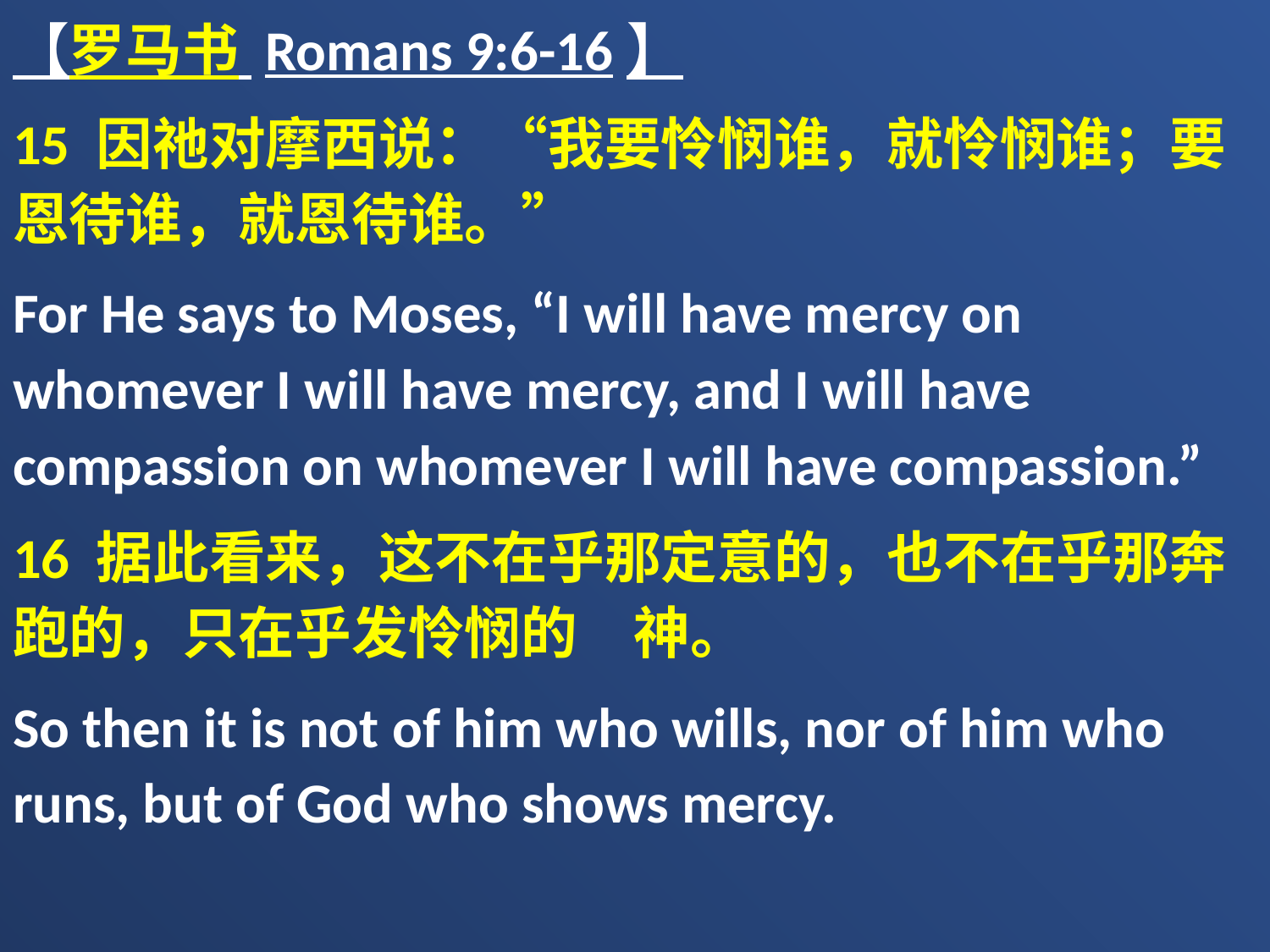

【罗马书 Romans 9:6-16】
15 因祂对摩西说：“我要怜悯谁，就怜悯谁；要恩待谁，就恩待谁。”
For He says to Moses, “I will have mercy on whomever I will have mercy, and I will have compassion on whomever I will have compassion.”
16 据此看来，这不在乎那定意的，也不在乎那奔跑的，只在乎发怜悯的　神。
So then it is not of him who wills, nor of him who runs, but of God who shows mercy.